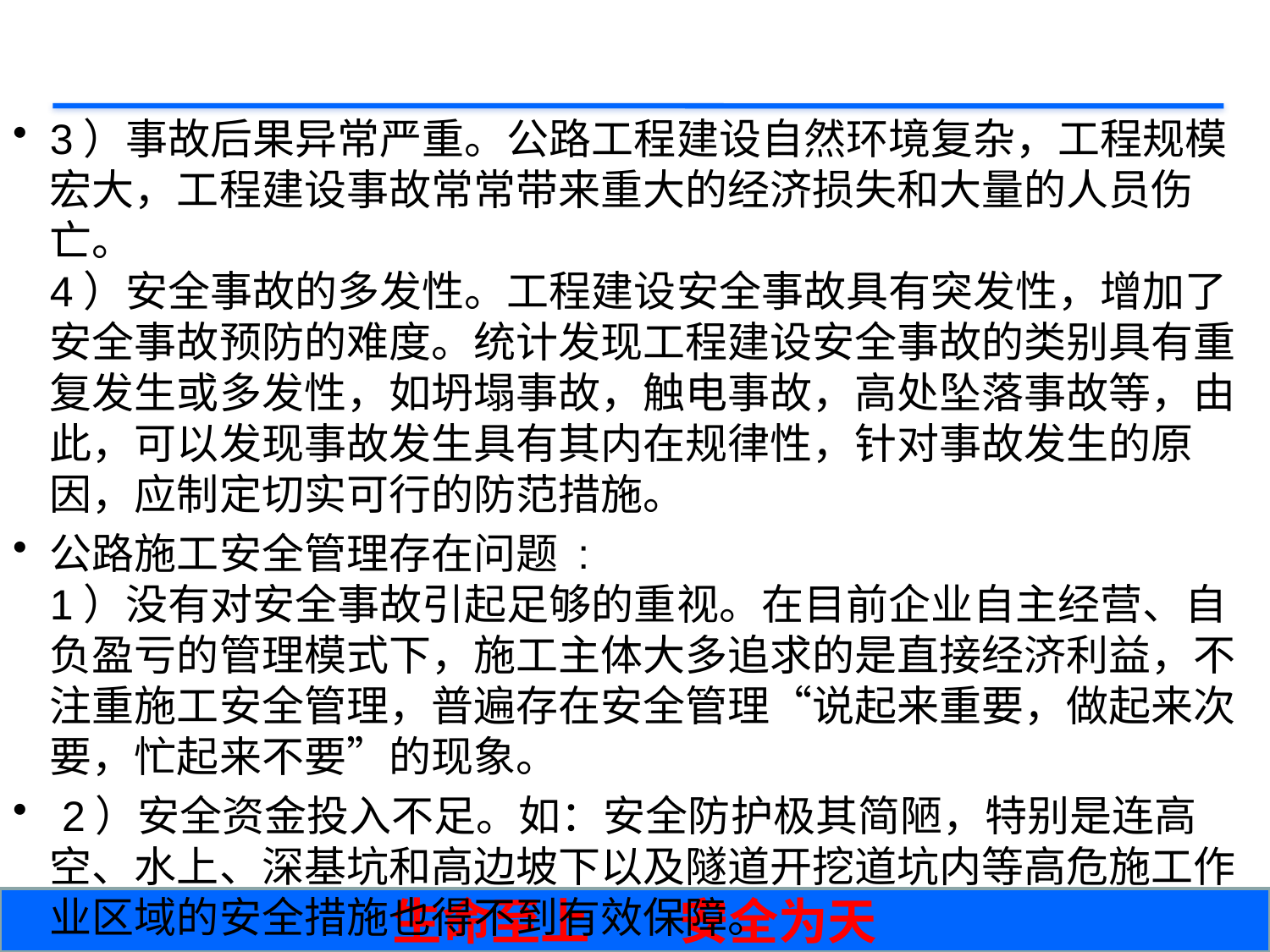

3）事故后果异常严重。公路工程建设自然环境复杂，工程规模宏大，工程建设事故常常带来重大的经济损失和大量的人员伤亡。
4）安全事故的多发性。工程建设安全事故具有突发性，增加了安全事故预防的难度。统计发现工程建设安全事故的类别具有重复发生或多发性，如坍塌事故，触电事故，高处坠落事故等，由此，可以发现事故发生具有其内在规律性，针对事故发生的原因，应制定切实可行的防范措施。
公路施工安全管理存在问题 :
1）没有对安全事故引起足够的重视。在目前企业自主经营、自负盈亏的管理模式下，施工主体大多追求的是直接经济利益，不注重施工安全管理，普遍存在安全管理“说起来重要，做起来次要，忙起来不要”的现象。
 2）安全资金投入不足。如：安全防护极其简陋，特别是连高空、水上、深基坑和高边坡下以及隧道开挖道坑内等高危施工作业区域的安全措施也得不到有效保障。